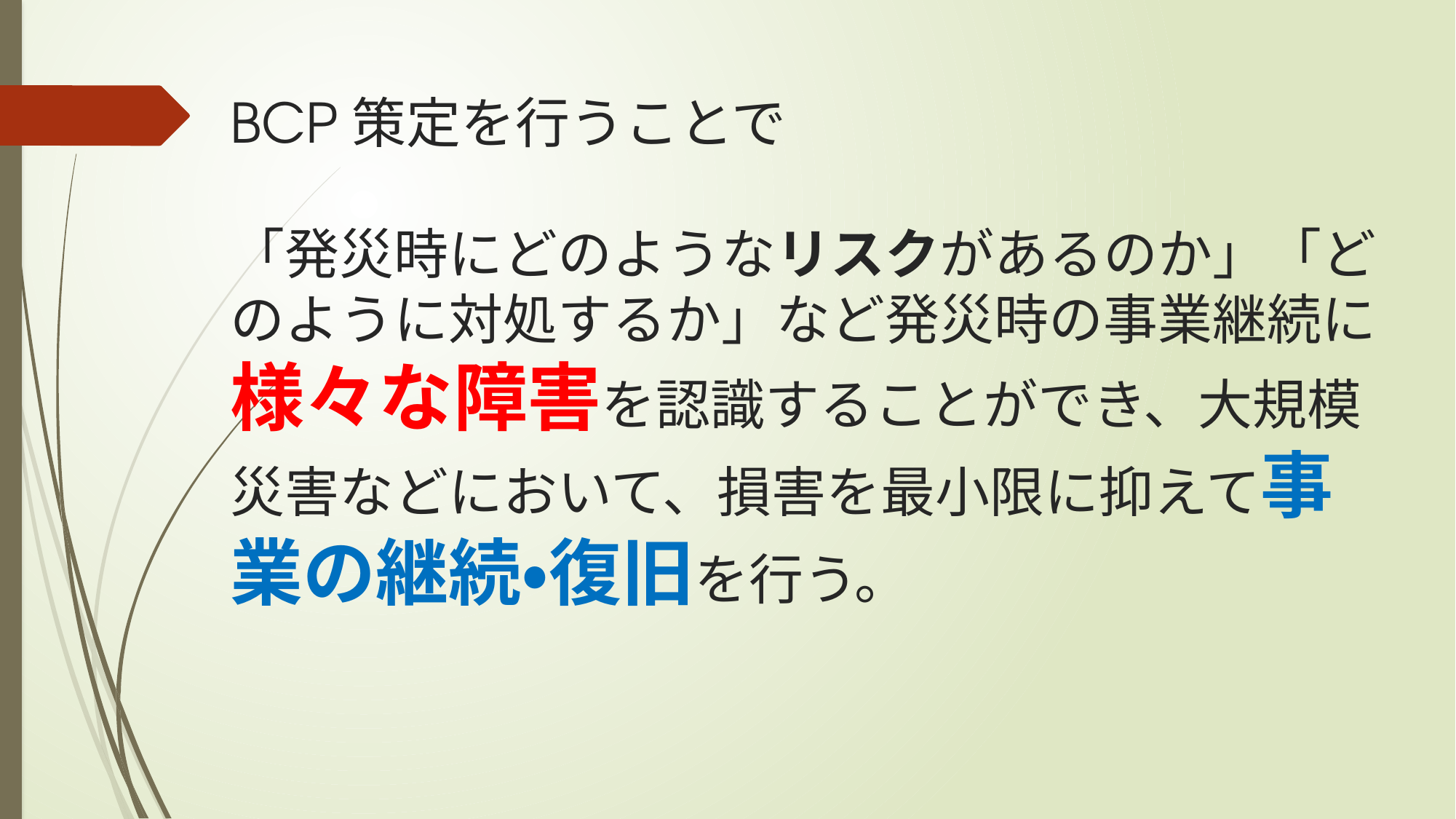

# BCP策定を行うことで 「発災時にどのようなリスクがあるのか」「どのように対処するか」など発災時の事業継続に様々な障害を認識することができ、大規模災害などにおいて、損害を最小限に抑えて事業の継続・復旧を行う。